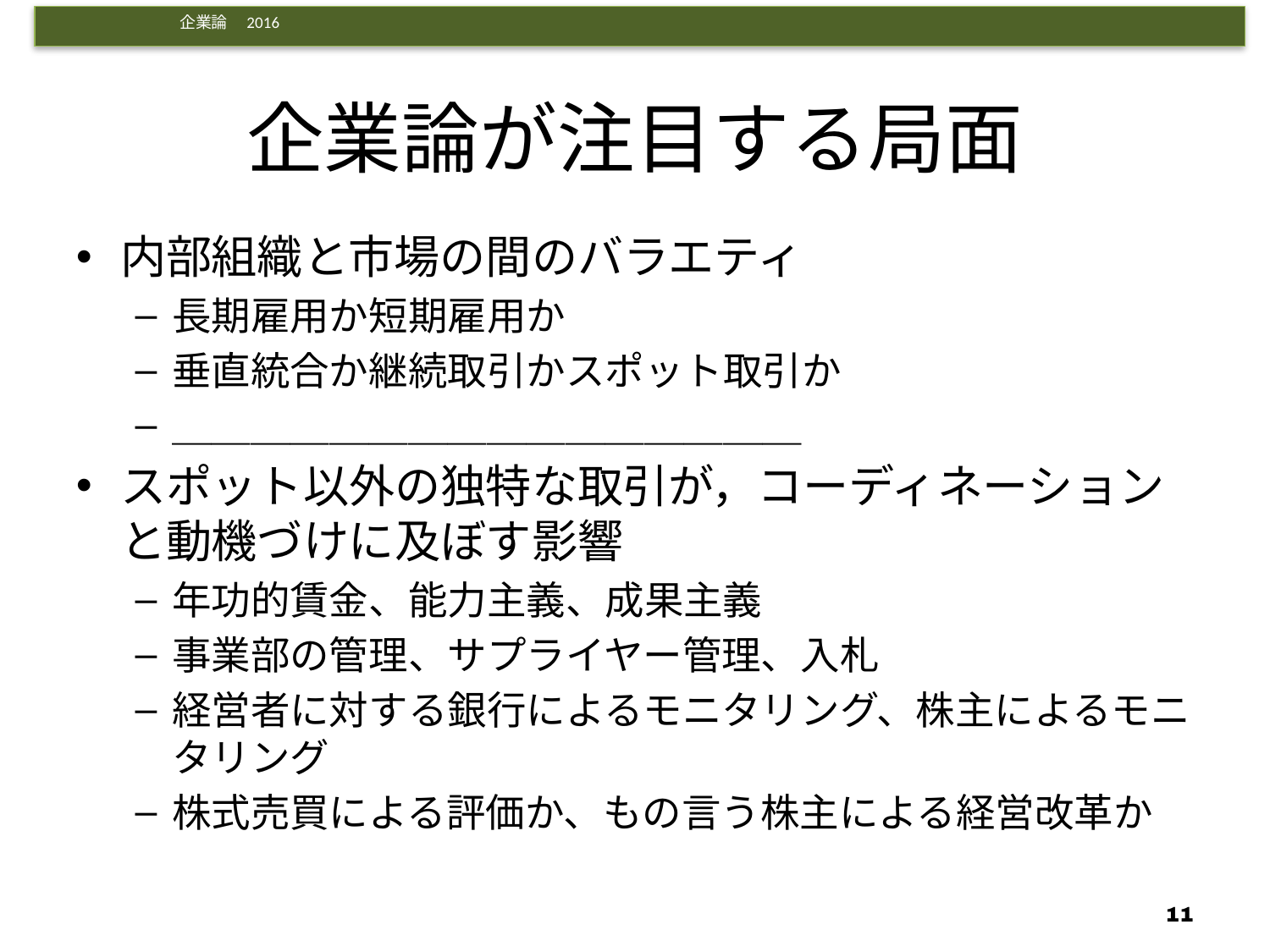

# 企業論が注目する局面
内部組織と市場の間のバラエティ
長期雇用か短期雇用か
垂直統合か継続取引かスポット取引か
＿＿＿＿＿＿＿＿＿＿＿＿＿＿＿＿
スポット以外の独特な取引が，コーディネーションと動機づけに及ぼす影響
年功的賃金、能力主義、成果主義
事業部の管理、サプライヤー管理、入札
経営者に対する銀行によるモニタリング、株主によるモニタリング
株式売買による評価か、もの言う株主による経営改革か

11